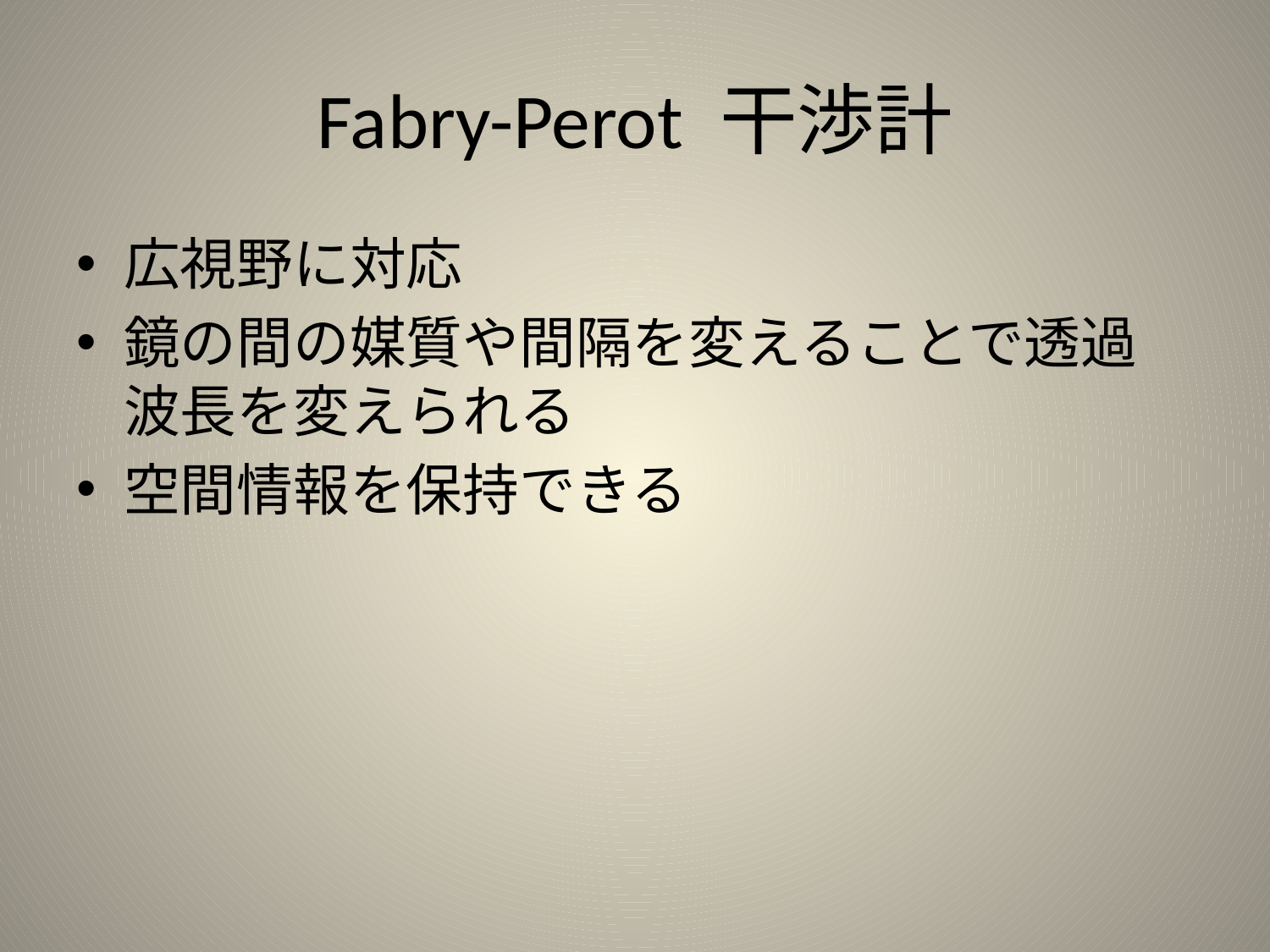

# Fabry-Perot 干渉計
広視野に対応
鏡の間の媒質や間隔を変えることで透過波長を変えられる
空間情報を保持できる